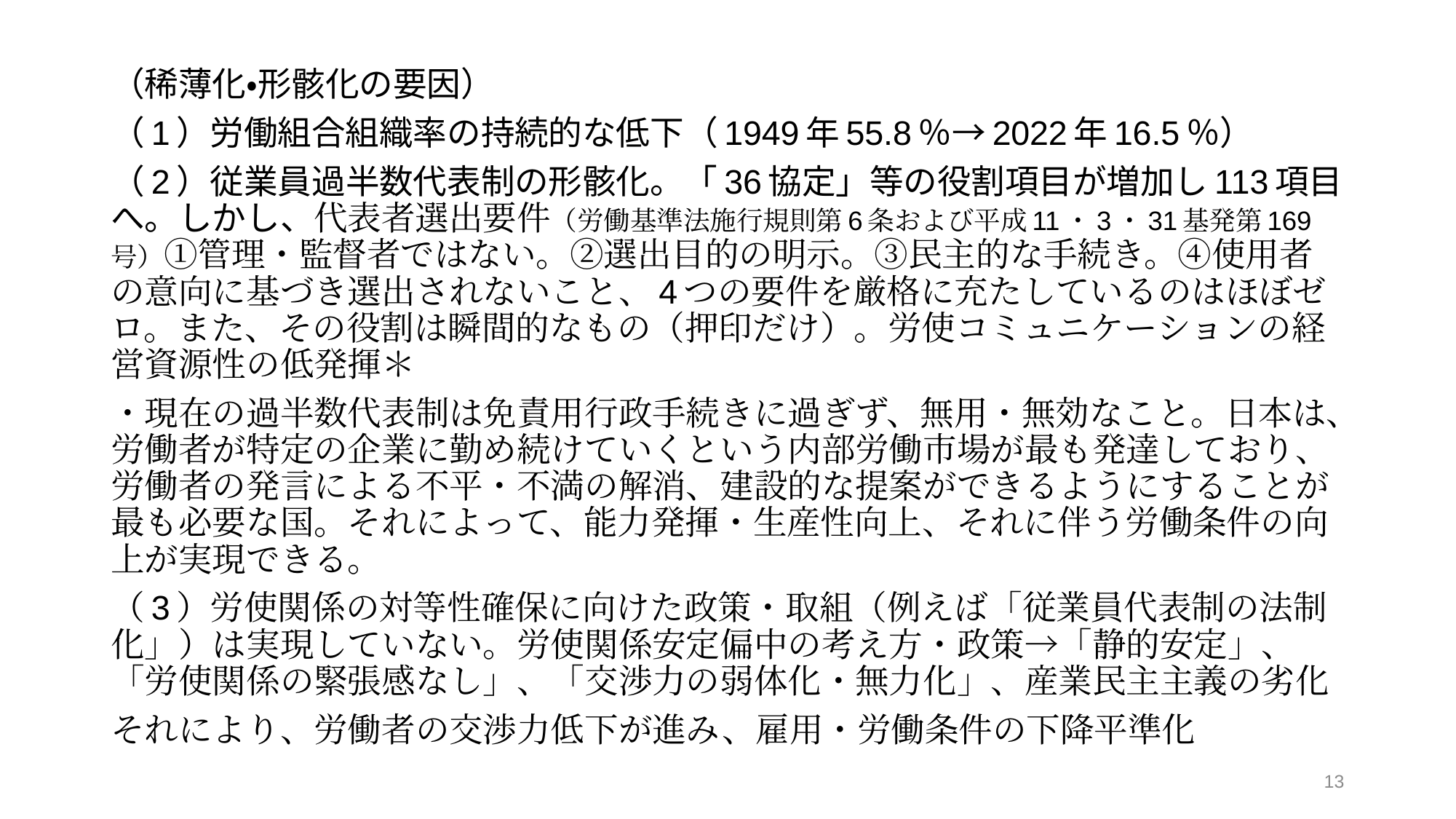

#
（稀薄化・形骸化の要因）
（1）労働組合組織率の持続的な低下（1949年55.8％→2022年16.5％）
（2）従業員過半数代表制の形骸化。「36協定」等の役割項目が増加し113項目へ。しかし、代表者選出要件（労働基準法施行規則第6条および平成11・3・31基発第169号）①管理・監督者ではない。②選出目的の明示。③民主的な手続き。④使用者の意向に基づき選出されないこと、4つの要件を厳格に充たしているのはほぼゼロ。また、その役割は瞬間的なもの（押印だけ）。労使コミュニケーションの経営資源性の低発揮＊
・現在の過半数代表制は免責用行政手続きに過ぎず、無用・無効なこと。日本は、労働者が特定の企業に勤め続けていくという内部労働市場が最も発達しており、労働者の発言による不平・不満の解消、建設的な提案ができるようにすることが最も必要な国。それによって、能力発揮・生産性向上、それに伴う労働条件の向上が実現できる。
（3）労使関係の対等性確保に向けた政策・取組（例えば「従業員代表制の法制化」）は実現していない。労使関係安定偏中の考え方・政策→「静的安定」、「労使関係の緊張感なし」、「交渉力の弱体化・無力化」、産業民主主義の劣化
それにより、労働者の交渉力低下が進み、雇用・労働条件の下降平準化

13